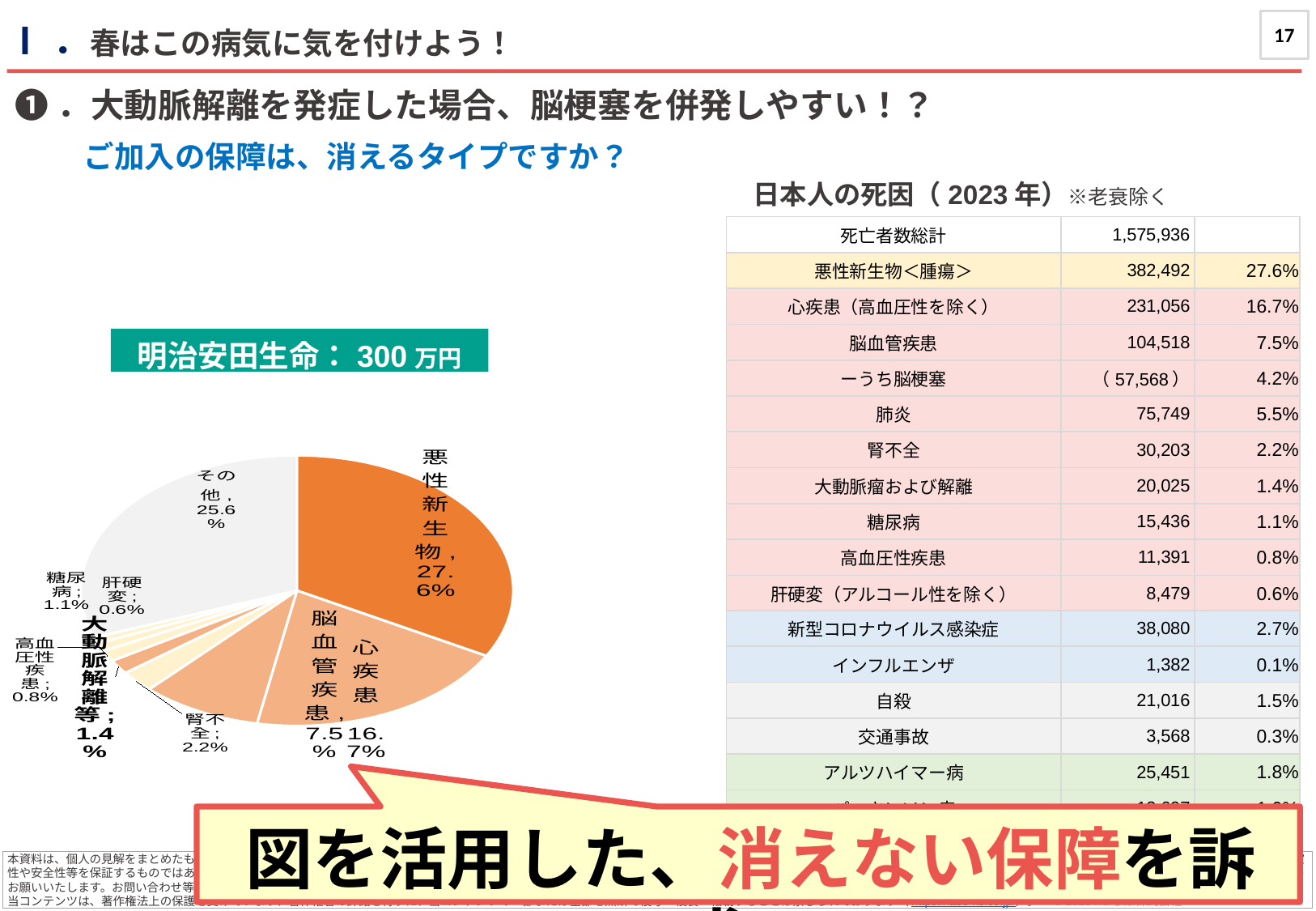

17
Ⅰ．春はこの病気に気を付けよう！
journal
❶．大動脈解離を発症した場合、脳梗塞を併発しやすい！？
ご加入の保障は、消えるタイプですか？
日本人の死因（2023年）※老衰除く
| 死亡者数総計 | 1,575,936 |  |
| --- | --- | --- |
| 悪性新生物＜腫瘍＞ | 382,492 | 27.6% |
| 心疾患（高血圧性を除く） | 231,056 | 16.7% |
| 脳血管疾患 | 104,518 | 7.5% |
| ーうち脳梗塞 | （57,568） | 4.2% |
| 肺炎 | 75,749 | 5.5% |
| 腎不全 | 30,203 | 2.2% |
| 大動脈瘤および解離 | 20,025 | 1.4% |
| 糖尿病 | 15,436 | 1.1% |
| 高血圧性疾患 | 11,391 | 0.8% |
| 肝硬変（アルコール性を除く） | 8,479 | 0.6% |
明治安田生命：300万円

### Chart

| Category |  |
|---|---|
| 悪性新生物 | 0.2759634753799357 |
| 心疾患 | 0.16670418405453297 |
| 脳血管疾患 | 0.07540850663480575 |
| 腎不全 | 0.02179110895626627 |
| 大動脈解離等 | 0.014447801769666327 |
| 糖尿病 | 0.011136892290465389 |
| 高血圧性疾患 | 0.008218472407404202 |
| 肝硬変 | 0.006117498686891425 |
| その他 | 0.2560262599496426 |
| 新型コロナウイルス感染症 | 38,080 | 2.7% |
| --- | --- | --- |
| インフルエンザ | 1,382 | 0.1% |
| 自殺 | 21,016 | 1.5% |
| 交通事故 | 3,568 | 0.3% |
| アルツハイマー病 | 25,451 | 1.8% |
| パーキンソン病 | 13,697 | 1.0% |
| その他 |  | 29.1% |
図を活用した、消えない保障を訴求！